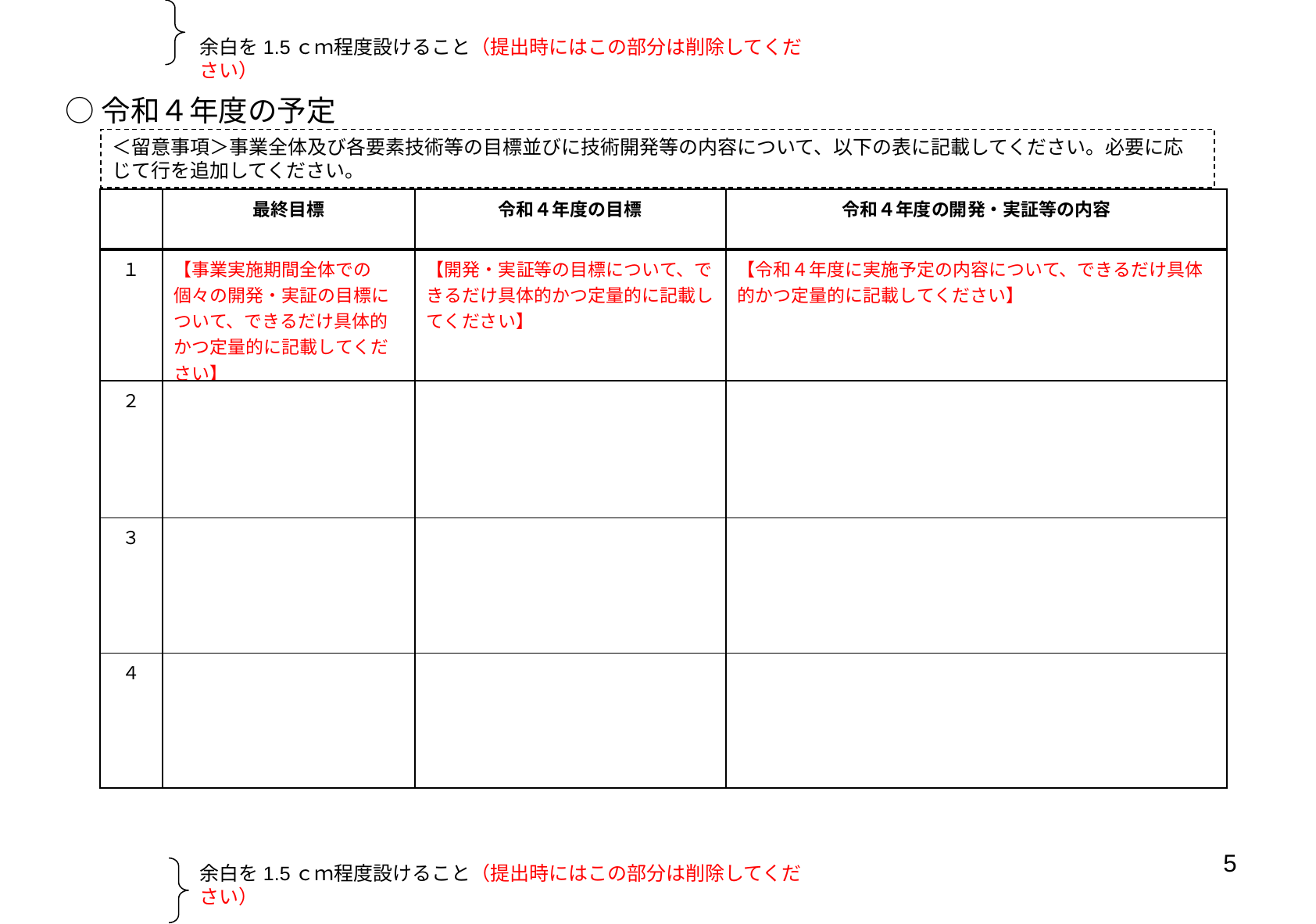

余白を1.5ｃｍ程度設けること（提出時にはこの部分は削除してください）
○令和４年度の予定
＜留意事項＞事業全体及び各要素技術等の目標並びに技術開発等の内容について、以下の表に記載してください。必要に応じて行を追加してください。
|  | 最終目標 | 令和４年度の目標 | 令和４年度の開発・実証等の内容 |
| --- | --- | --- | --- |
| １ | 【事業実施期間全体での個々の開発・実証の目標について、できるだけ具体的かつ定量的に記載してください】 | 【開発・実証等の目標について、できるだけ具体的かつ定量的に記載してください】 | 【令和４年度に実施予定の内容について、できるだけ具体的かつ定量的に記載してください】 |
| ２ |  |  |  |
| ３ |  |  |  |
| ４ |  |  |  |
5
余白を1.5ｃｍ程度設けること（提出時にはこの部分は削除してください）